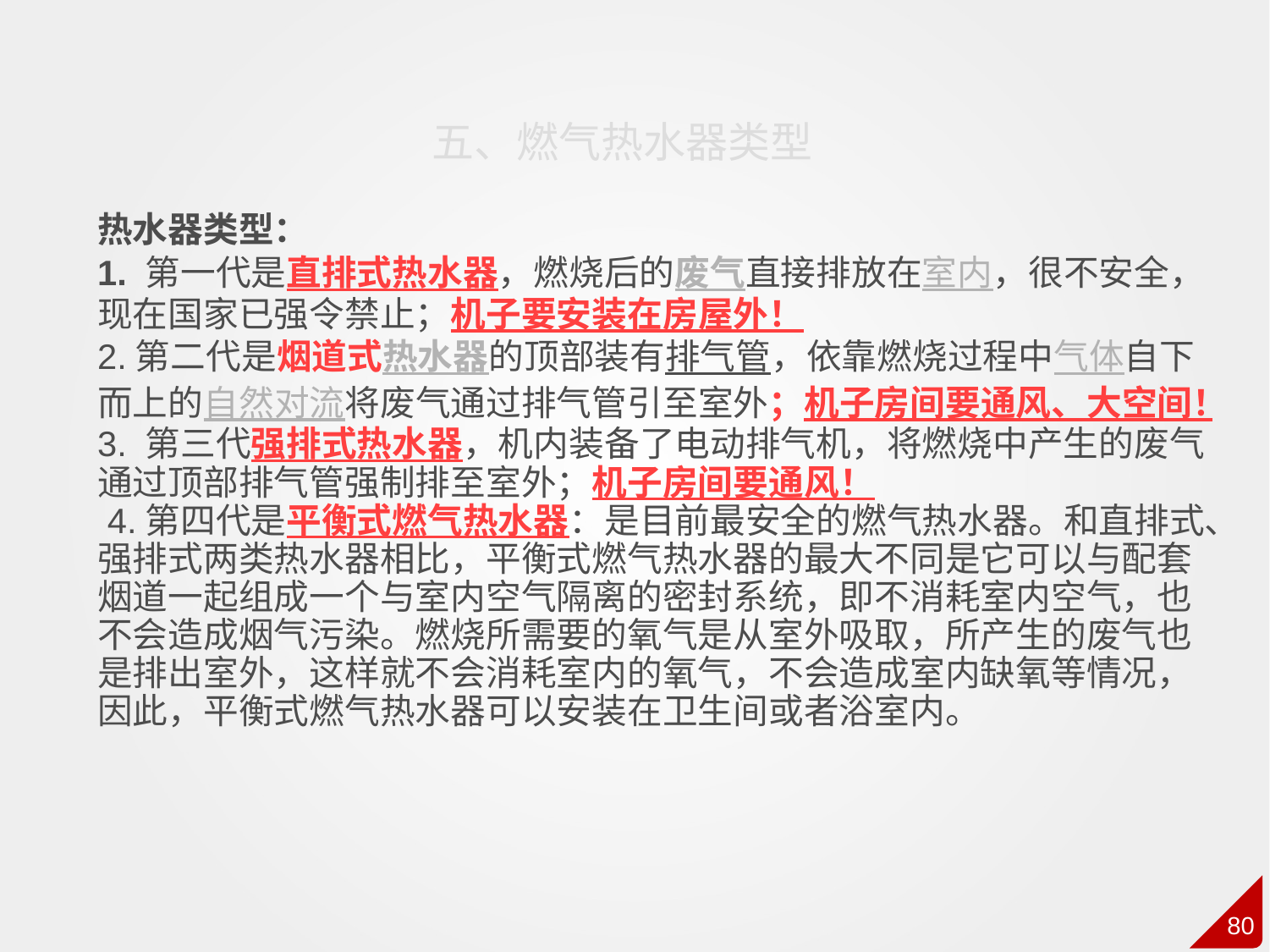

五、燃气热水器类型
热水器类型：
1. 第一代是直排式热水器，燃烧后的废气直接排放在室内，很不安全，现在国家已强令禁止；机子要安装在房屋外！
2.第二代是烟道式热水器的顶部装有排气管，依靠燃烧过程中气体自下而上的自然对流将废气通过排气管引至室外；机子房间要通风、大空间！
3. 第三代强排式热水器，机内装备了电动排气机，将燃烧中产生的废气通过顶部排气管强制排至室外；机子房间要通风！
 4.第四代是平衡式燃气热水器：是目前最安全的燃气热水器。和直排式、强排式两类热水器相比，平衡式燃气热水器的最大不同是它可以与配套烟道一起组成一个与室内空气隔离的密封系统，即不消耗室内空气，也不会造成烟气污染。燃烧所需要的氧气是从室外吸取，所产生的废气也是排出室外，这样就不会消耗室内的氧气，不会造成室内缺氧等情况，因此，平衡式燃气热水器可以安装在卫生间或者浴室内。